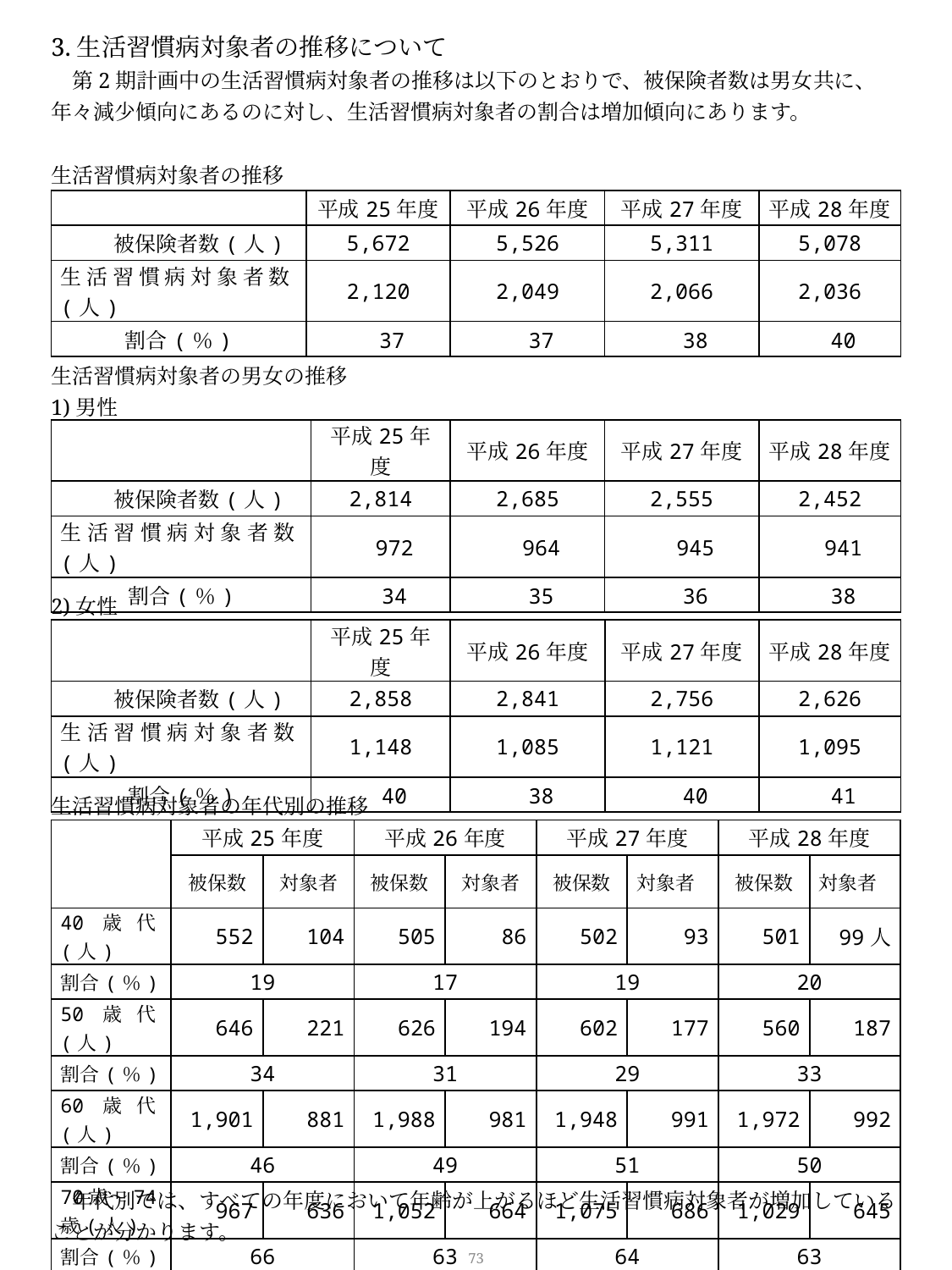

3.生活習慣病対象者の推移について
　第2期計画中の生活習慣病対象者の推移は以下のとおりで、被保険者数は男女共に、年々減少傾向にあるのに対し、生活習慣病対象者の割合は増加傾向にあります。

生活習慣病対象者の推移

|  | 平成25年度 | 平成26年度 | 平成27年度 | 平成28年度 |
| --- | --- | --- | --- | --- |
| 被保険者数(人) | 5,672 | 5,526 | 5,311 | 5,078 |
| 生活習慣病対象者数(人) | 2,120 | 2,049 | 2,066 | 2,036 |
| 割合(％) | 37 | 37 | 38 | 40 |
生活習慣病対象者の男女の推移
1)男性
|  | 平成25年度 | 平成26年度 | 平成27年度 | 平成28年度 |
| --- | --- | --- | --- | --- |
| 被保険者数(人) | 2,814 | 2,685 | 2,555 | 2,452 |
| 生活習慣病対象者数(人) | 972 | 964 | 945 | 941 |
| 割合(％) | 34 | 35 | 36 | 38 |
2)女性
|  | 平成25年度 | 平成26年度 | 平成27年度 | 平成28年度 |
| --- | --- | --- | --- | --- |
| 被保険者数(人) | 2,858 | 2,841 | 2,756 | 2,626 |
| 生活習慣病対象者数(人) | 1,148 | 1,085 | 1,121 | 1,095 |
| 割合(％) | 40 | 38 | 40 | 41 |
生活習慣病対象者の年代別の推移
|  | 平成25年度 |  | 平成26年度 |  | 平成27年度 |  | 平成28年度 |  |
| --- | --- | --- | --- | --- | --- | --- | --- | --- |
|  | 被保数 | 対象者 | 被保数 | 対象者 | 被保数 | 対象者 | 被保数 | 対象者 |
| 40歳代(人) | 552 | 104 | 505 | 86 | 502 | 93 | 501 | 99人 |
| 割合(％) | 19 |  | 17 |  | 19 |  | 20 |  |
| 50歳代(人) | 646 | 221 | 626 | 194 | 602 | 177 | 560 | 187 |
| 割合(％) | 34 |  | 31 |  | 29 |  | 33 |  |
| 60歳代(人) | 1,901 | 881 | 1,988 | 981 | 1,948 | 991 | 1,972 | 992 |
| 割合(％) | 46 |  | 49 |  | 51 |  | 50 |  |
| 70歳～74歳(人) | 967 | 636 | 1,052 | 664 | 1,075 | 686 | 1,029 | 645 |
| 割合(％) | 66 |  | 63 |  | 64 |  | 63 |  |
　年代別では、すべての年度において年齢が上がるほど生活習慣病対象者が増加していることが分かります。

73